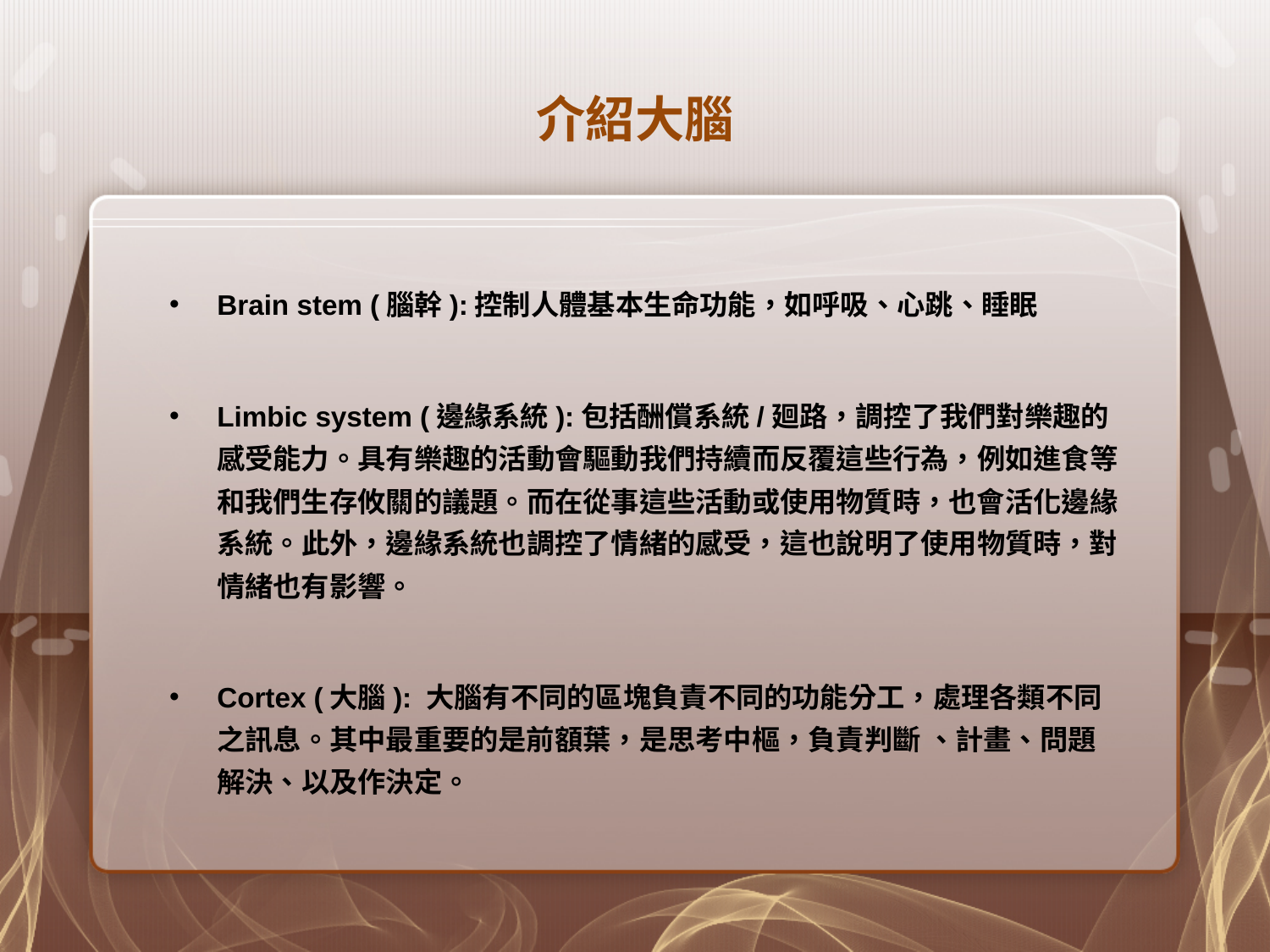

# 介紹大腦

Brain stem (腦幹):控制人體基本生命功能，如呼吸、心跳、睡眠

Limbic system (邊緣系統):包括酬償系統/廻路，調控了我們對樂趣的感受能力。具有樂趣的活動會驅動我們持續而反覆這些行為，例如進食等和我們生存攸關的議題。而在從事這些活動或使用物質時，也會活化邊緣系統。此外，邊緣系統也調控了情緒的感受，這也說明了使用物質時，對情緒也有影響。

Cortex (大腦): 大腦有不同的區塊負責不同的功能分工，處理各類不同之訊息。其中最重要的是前額葉，是思考中樞，負責判斷 、計畫、問題解決、以及作決定。